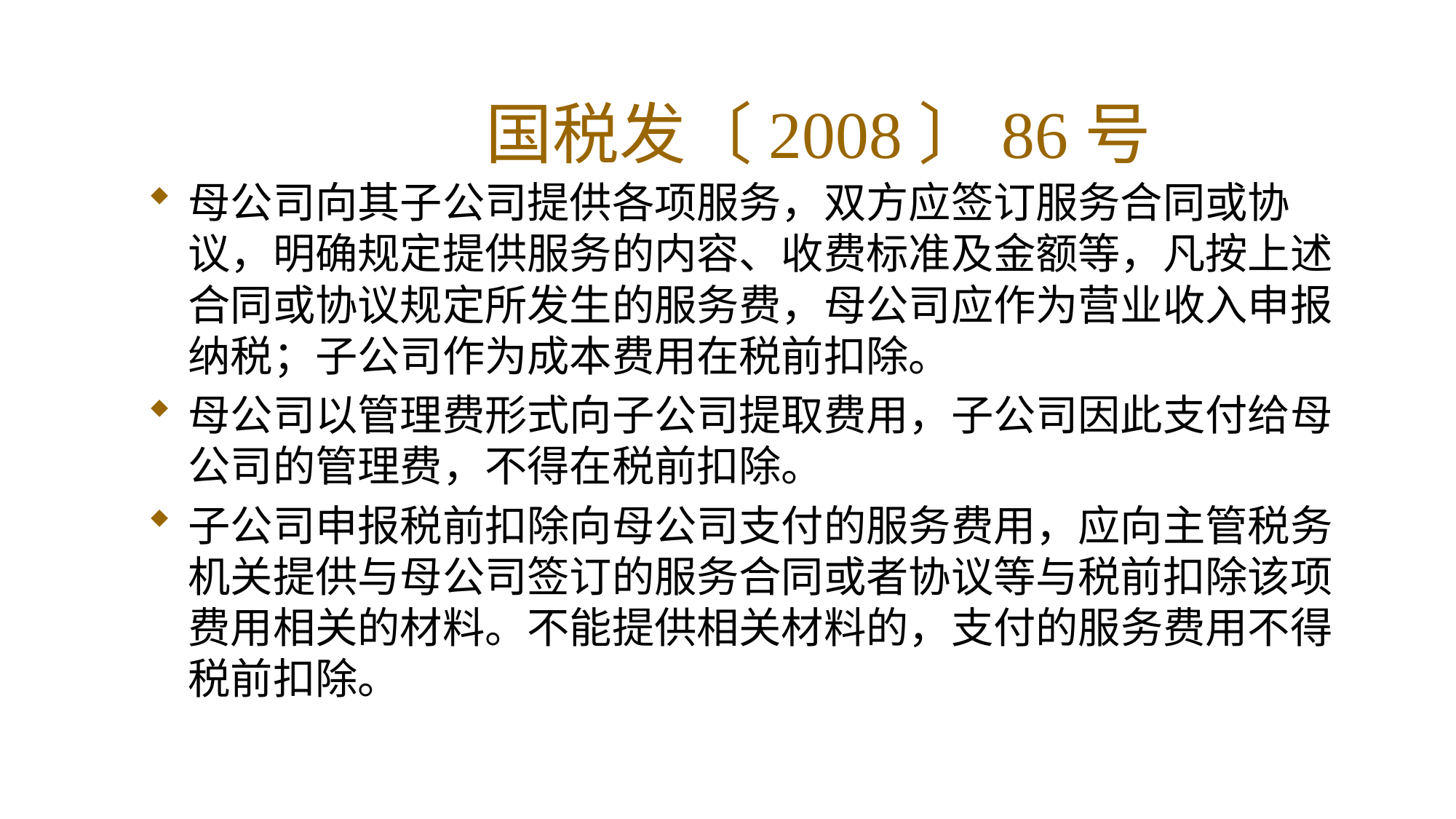

# 国税发〔2008〕86号
母公司向其子公司提供各项服务，双方应签订服务合同或协议，明确规定提供服务的内容、收费标准及金额等，凡按上述合同或协议规定所发生的服务费，母公司应作为营业收入申报纳税；子公司作为成本费用在税前扣除。
母公司以管理费形式向子公司提取费用，子公司因此支付给母公司的管理费，不得在税前扣除。
子公司申报税前扣除向母公司支付的服务费用，应向主管税务机关提供与母公司签订的服务合同或者协议等与税前扣除该项费用相关的材料。不能提供相关材料的，支付的服务费用不得税前扣除。